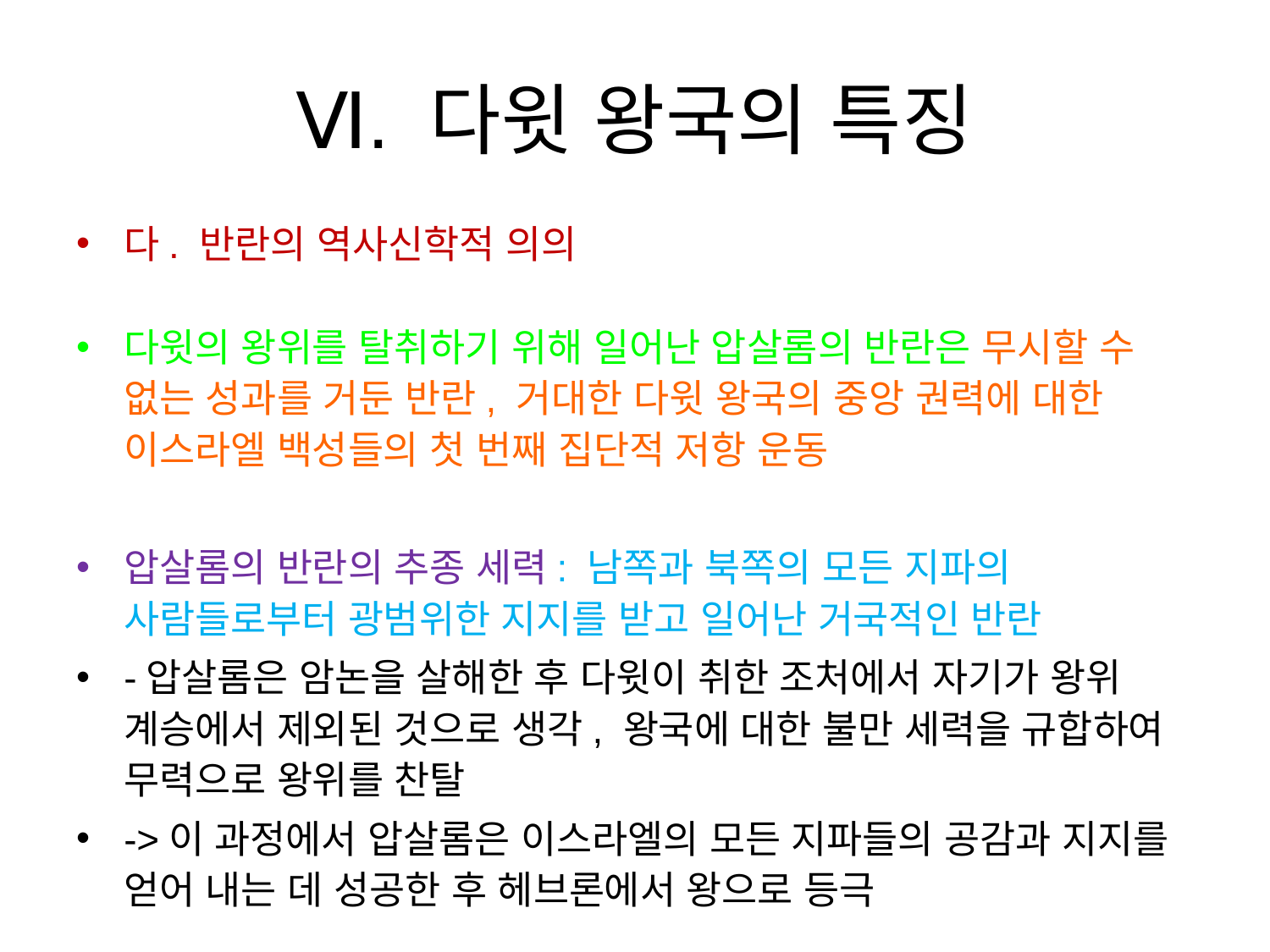

# Ⅵ. 다윗 왕국의 특징
다. 반란의 역사신학적 의의

다윗의 왕위를 탈취하기 위해 일어난 압살롬의 반란은 무시할 수 없는 성과를 거둔 반란, 거대한 다윗 왕국의 중앙 권력에 대한  이스라엘 백성들의 첫 번째 집단적 저항 운동

압살롬의 반란의 추종 세력: 남쪽과 북쪽의 모든 지파의 사람들로부터 광범위한 지지를 받고 일어난 거국적인 반란
-압살롬은 암논을 살해한 후 다윗이 취한 조처에서 자기가 왕위 계승에서 제외된 것으로 생각, 왕국에 대한 불만 세력을 규합하여 무력으로 왕위를 찬탈
->이 과정에서 압살롬은 이스라엘의 모든 지파들의 공감과 지지를 얻어 내는 데 성공한 후 헤브론에서 왕으로 등극